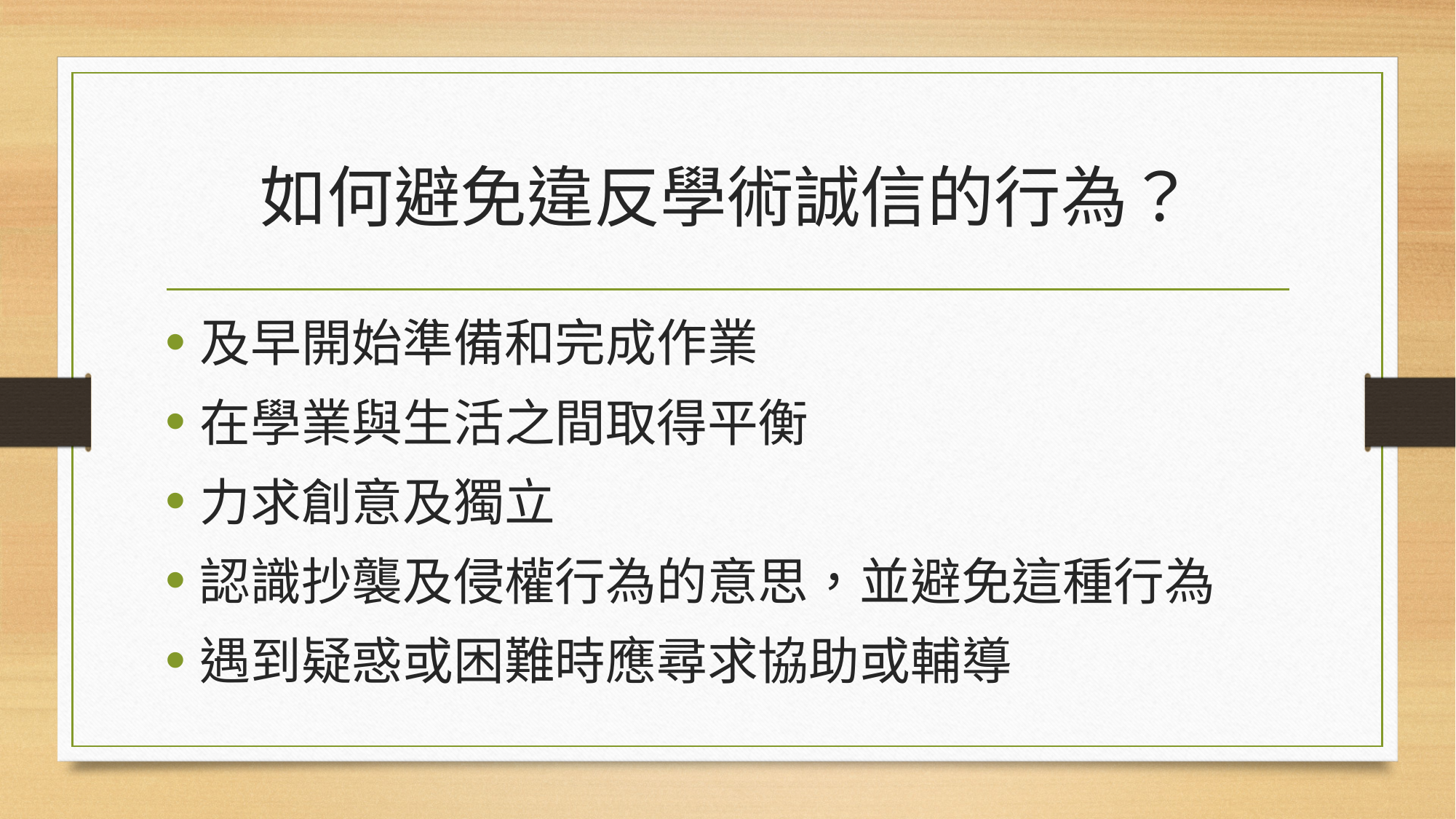

# 如何避免違反學術誠信的行為？
及早開始準備和完成作業
在學業與生活之間取得平衡
力求創意及獨立
認識抄襲及侵權行為的意思，並避免這種行為
遇到疑惑或困難時應尋求協助或輔導